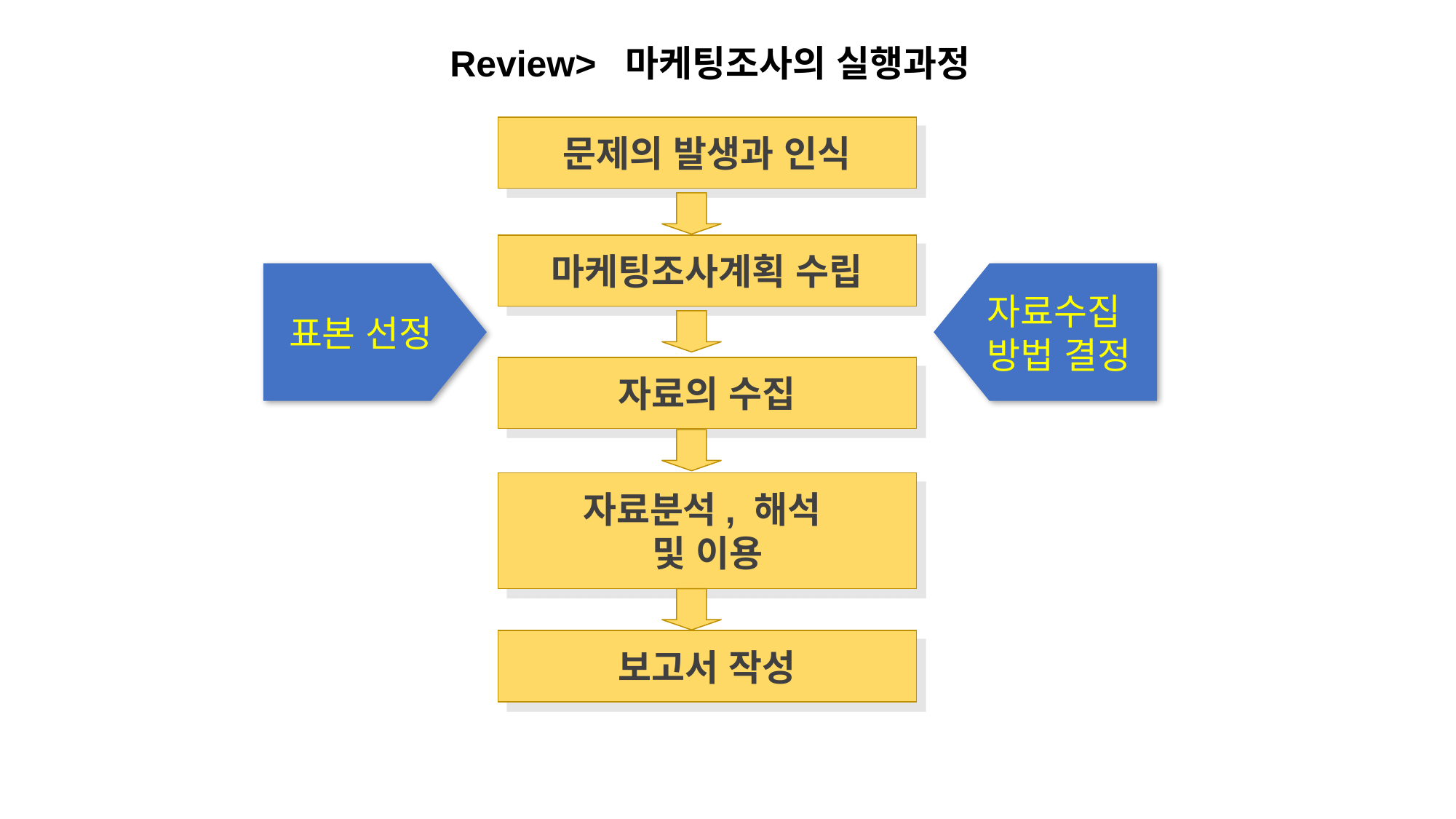

# Review>  마케팅조사의 실행과정
문제의 발생과 인식

마케팅조사계획 수립

자료의 수집

자료분석, 해석
및 이용

보고서 작성
표본 선정
자료수집
방법 결정